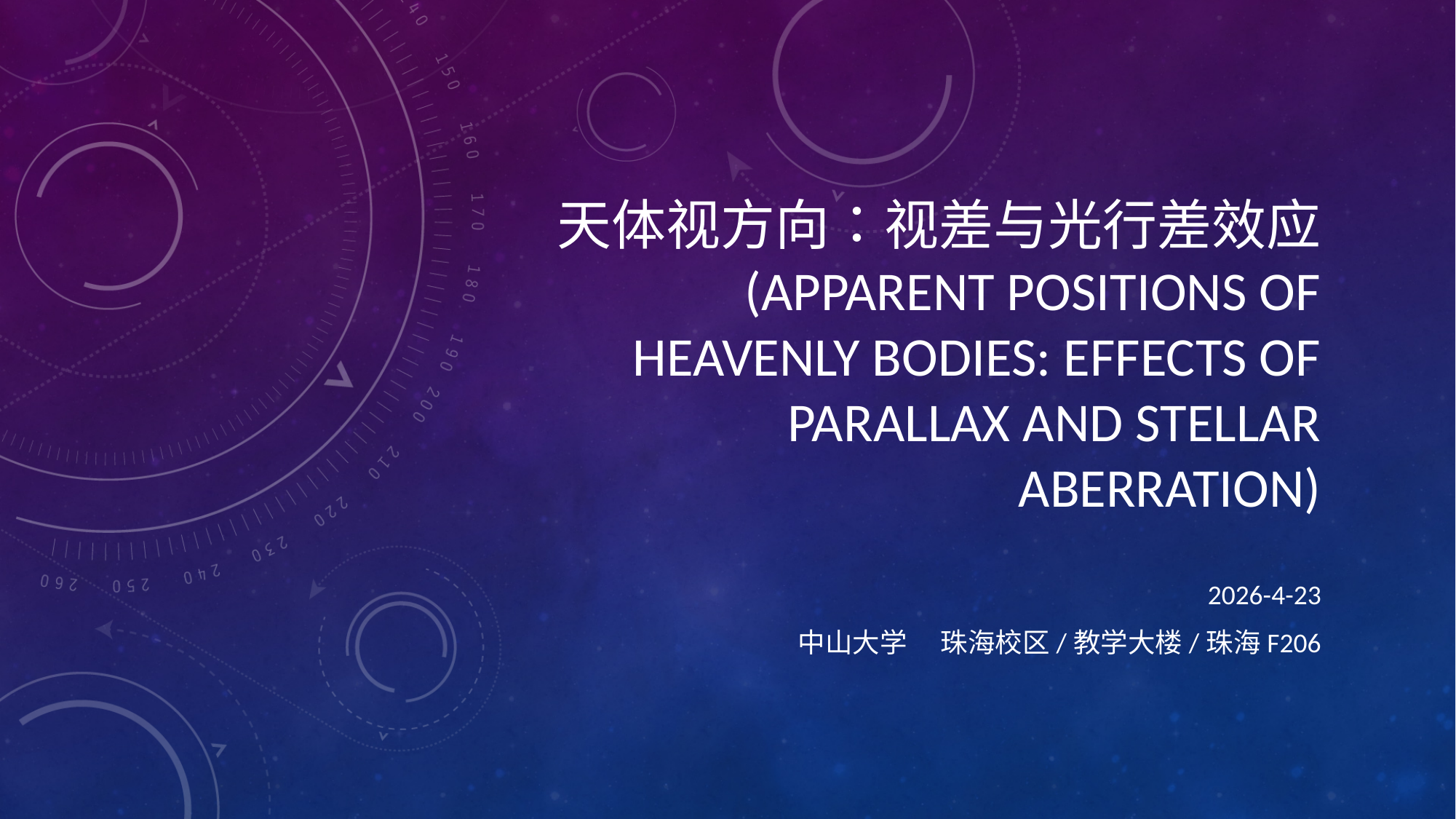

# 天体视方向：视差与光行差效应 (apparent positions of heavenly bodies: effects of parallax and stellar aberration)

2026-4-23
中山大学　 珠海校区/教学大楼/珠海F206